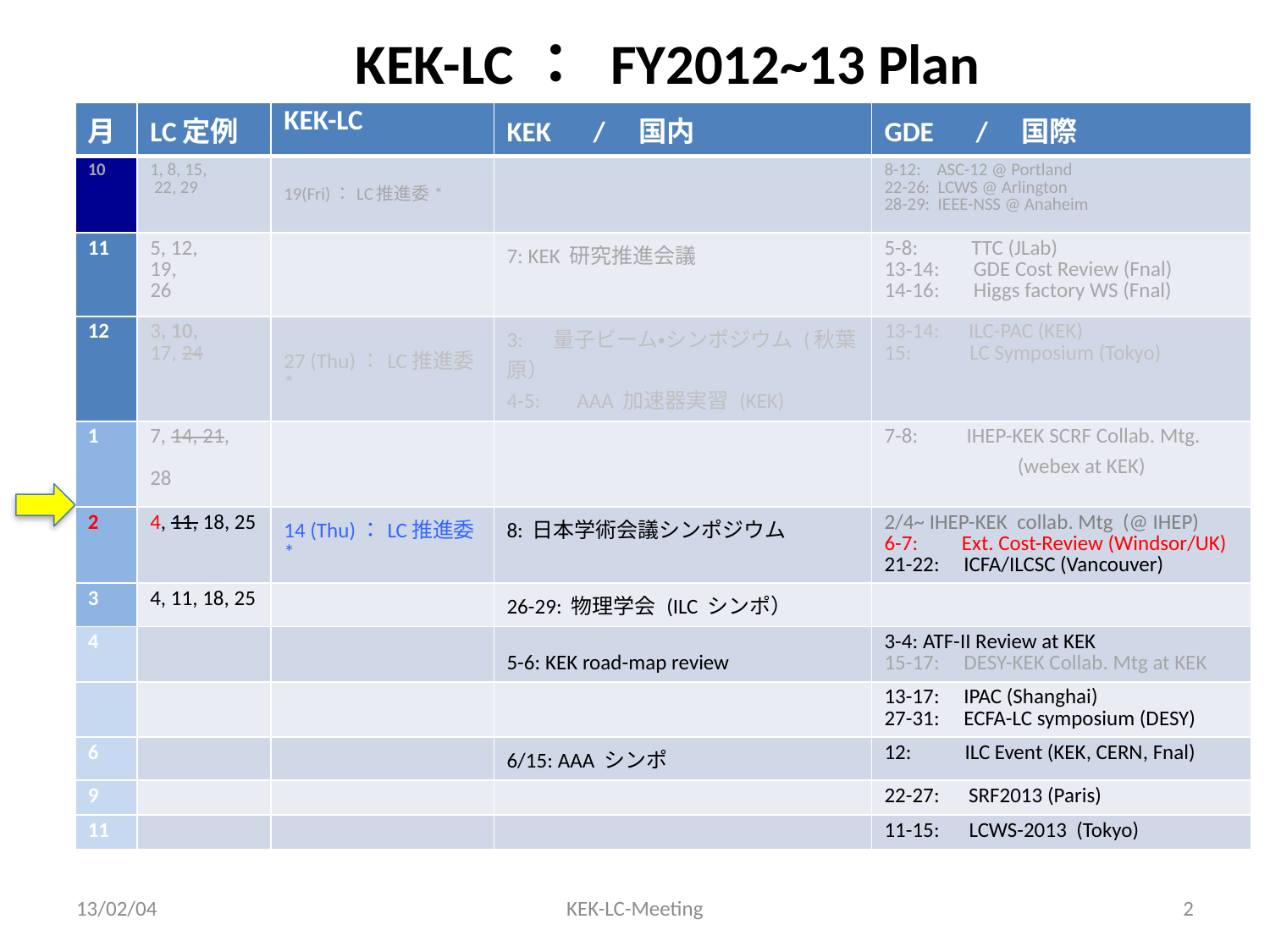

# KEK-LC： FY2012~13 Plan
| 月 | LC定例 | KEK-LC | KEK　/　国内 | GDE　/　国際 |
| --- | --- | --- | --- | --- |
| 10 | 1, 8, 15, 22, 29 | 19(Fri)：LC推進委\* |  | 8-12: ASC-12 @ Portland 22-26: LCWS @ Arlington 28-29: IEEE-NSS @ Anaheim |
| 11 | 5, 12, 19, 26 |  | 7: KEK 研究推進会議 | 5-8: TTC (JLab) 13-14: GDE Cost Review (Fnal) 14-16: Higgs factory WS (Fnal) |
| 12 | 3, 10, 17, 24 | 27 (Thu)：LC推進委\* | 3: 　量子ビーム・シンポジウム (秋葉原） 4-5: 　AAA 加速器実習 (KEK) | 13-14: ILC-PAC (KEK) 15: LC Symposium (Tokyo) |
| 1 | 7, 14, 21, 28 |  |  | 7-8: IHEP-KEK SCRF Collab. Mtg. 　　　　　　(webex at KEK) |
| 2 | 4, 11, 18, 25 | 14 (Thu)：LC推進委\* | 8: 日本学術会議シンポジウム | 2/4~ IHEP-KEK collab. Mtg (@ IHEP) 6-7: Ext. Cost-Review (Windsor/UK) 21-22: ICFA/ILCSC (Vancouver) |
| 3 | 4, 11, 18, 25 |  | 26-29: 物理学会 (ILC シンポ） |  |
| 4 |  |  | 5-6: KEK road-map review | 3-4: ATF-II Review at KEK 15-17: DESY-KEK Collab. Mtg at KEK |
|  |  |  |  | 13-17: IPAC (Shanghai) 27-31: ECFA-LC symposium (DESY) |
| 6 |  |  | 6/15: AAA シンポ | 12: ILC Event (KEK, CERN, Fnal) |
| 9 |  |  |  | 22-27: SRF2013 (Paris) |
| 11 |  |  |  | 11-15: LCWS-2013 (Tokyo) |

13/02/04
KEK-LC-Meeting
2